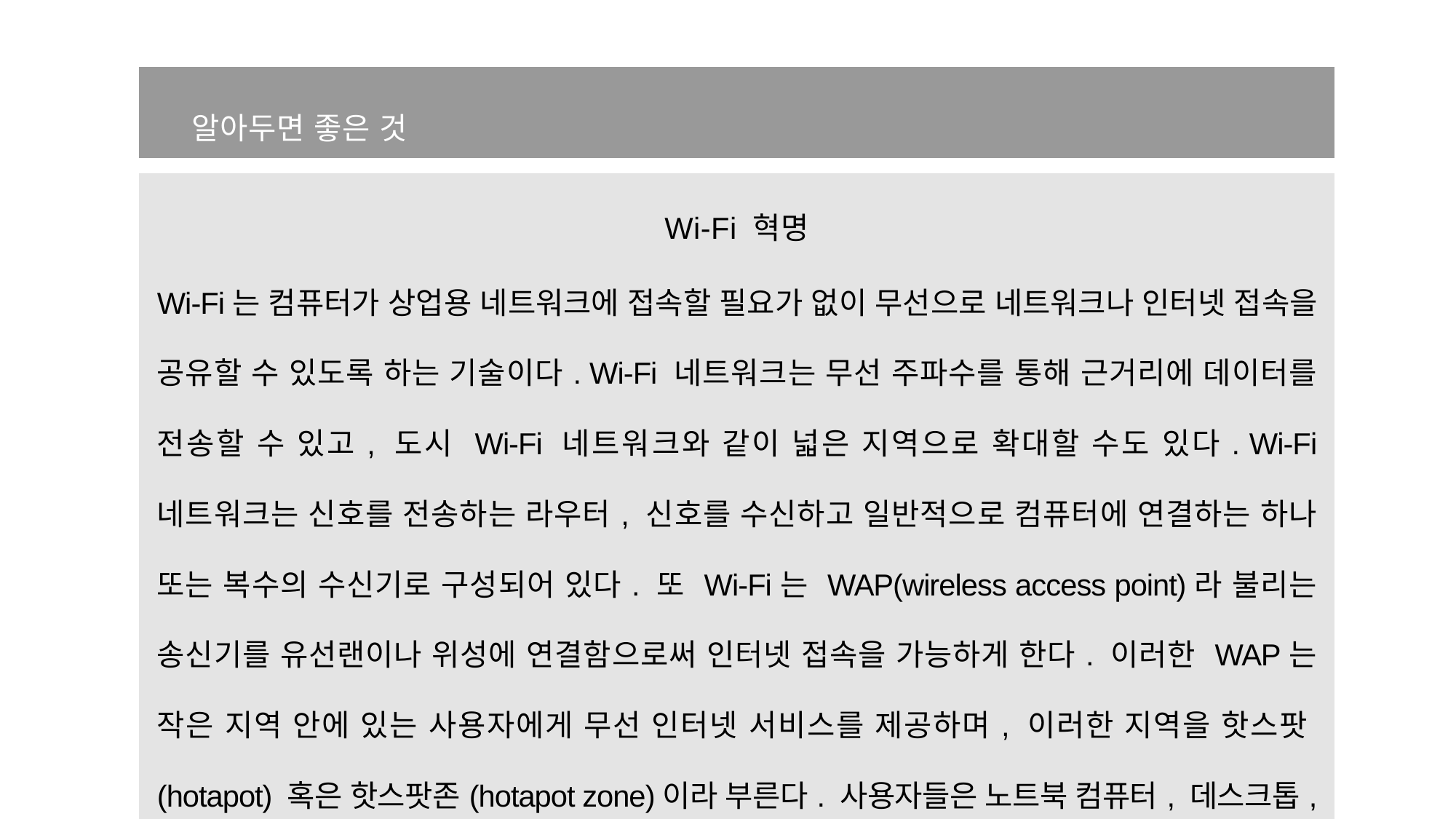

| 알아두면 좋은 것 |
| --- |
|  |
| Wi-Fi 혁명 Wi-Fi는 컴퓨터가 상업용 네트워크에 접속할 필요가 없이 무선으로 네트워크나 인터넷 접속을 공유할 수 있도록 하는 기술이다. Wi-Fi 네트워크는 무선 주파수를 통해 근거리에 데이터를 전송할 수 있고, 도시 Wi-Fi 네트워크와 같이 넓은 지역으로 확대할 수도 있다. Wi-Fi 네트워크는 신호를 전송하는 라우터, 신호를 수신하고 일반적으로 컴퓨터에 연결하는 하나 또는 복수의 수신기로 구성되어 있다. 또 Wi-Fi는 WAP(wireless access point)라 불리는 송신기를 유선랜이나 위성에 연결함으로써 인터넷 접속을 가능하게 한다. 이러한 WAP는 작은 지역 안에 있는 사용자에게 무선 인터넷 서비스를 제공하며, 이러한 지역을 핫스팟(hotapot) 혹은 핫스팟존(hotapot zone)이라 부른다. 사용자들은 노트북 컴퓨터, 데스크톱, PDA에 무선 네트워크 카드를 장착하여 무선랜에 접속한다. |